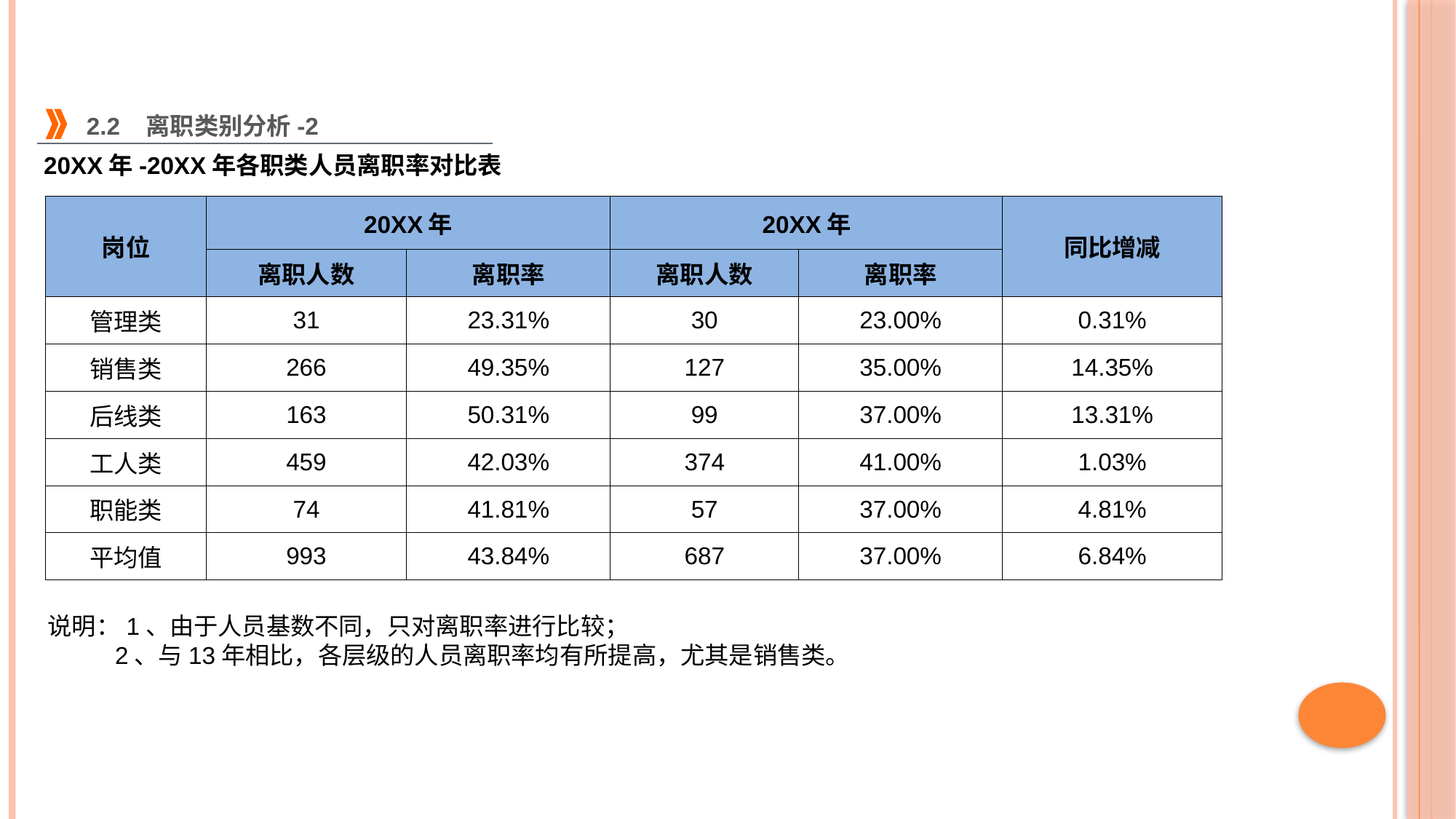

2.2   离职类别分析-2

20XX年-20XX年各职类人员离职率对比表
| 岗位 | 20XX年 |  | 20XX年 |  | 同比增减 |
| --- | --- | --- | --- | --- | --- |
|  | 离职人数 | 离职率 | 离职人数 | 离职率 |  |
| 管理类 | 31 | 23.31% | 30 | 23.00% | 0.31% |
| 销售类 | 266 | 49.35% | 127 | 35.00% | 14.35% |
| 后线类 | 163 | 50.31% | 99 | 37.00% | 13.31% |
| 工人类 | 459 | 42.03% | 374 | 41.00% | 1.03% |
| 职能类 | 74 | 41.81% | 57 | 37.00% | 4.81% |
| 平均值 | 993 | 43.84% | 687 | 37.00% | 6.84% |
说明：1、由于人员基数不同，只对离职率进行比较；
          2、与13年相比，各层级的人员离职率均有所提高，尤其是销售类。